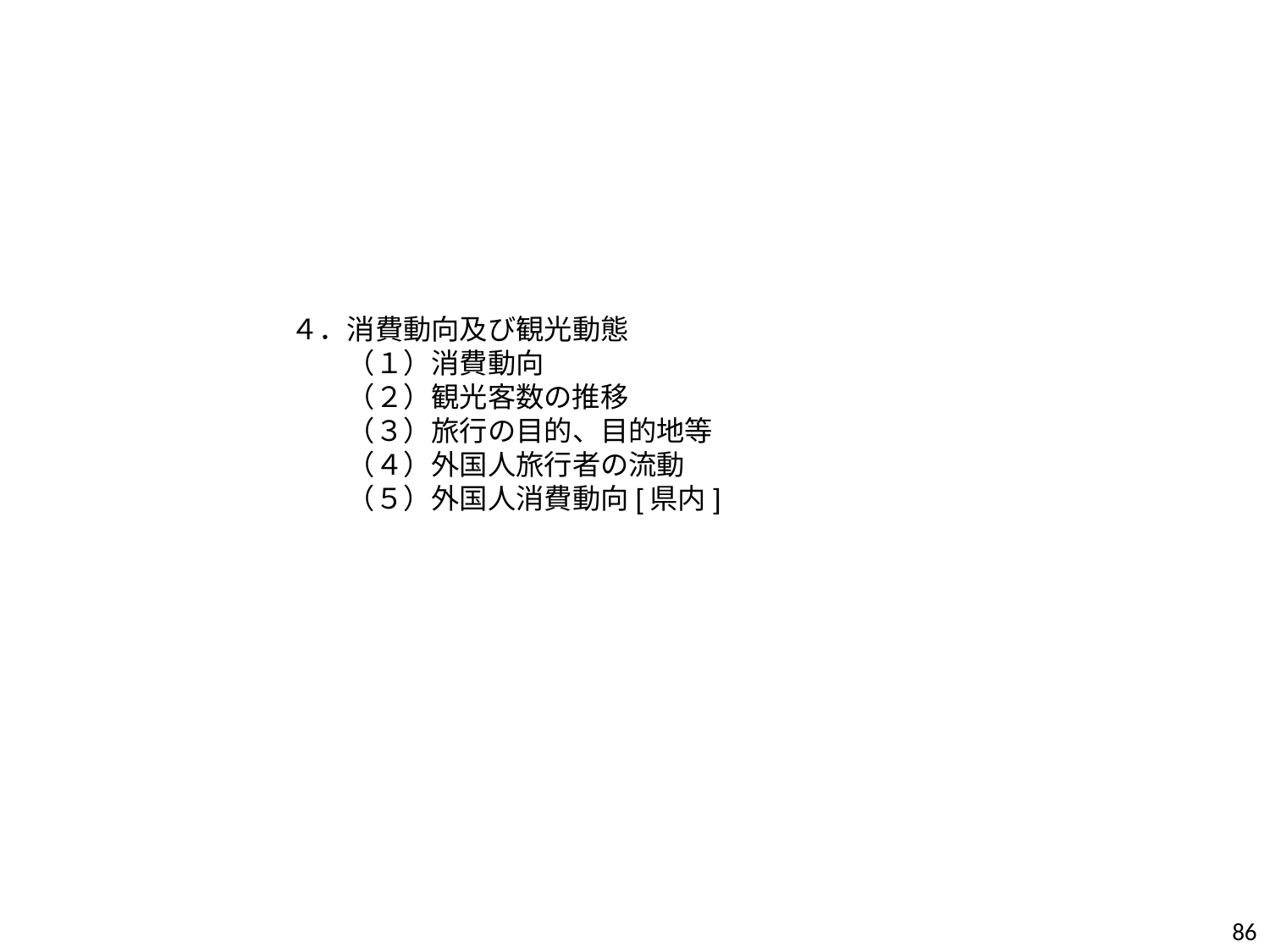

４．消費動向及び観光動態
　　（１）消費動向
　　（２）観光客数の推移
　　（３）旅行の目的、目的地等
　　（４）外国人旅行者の流動
　　（５）外国人消費動向[県内]
86